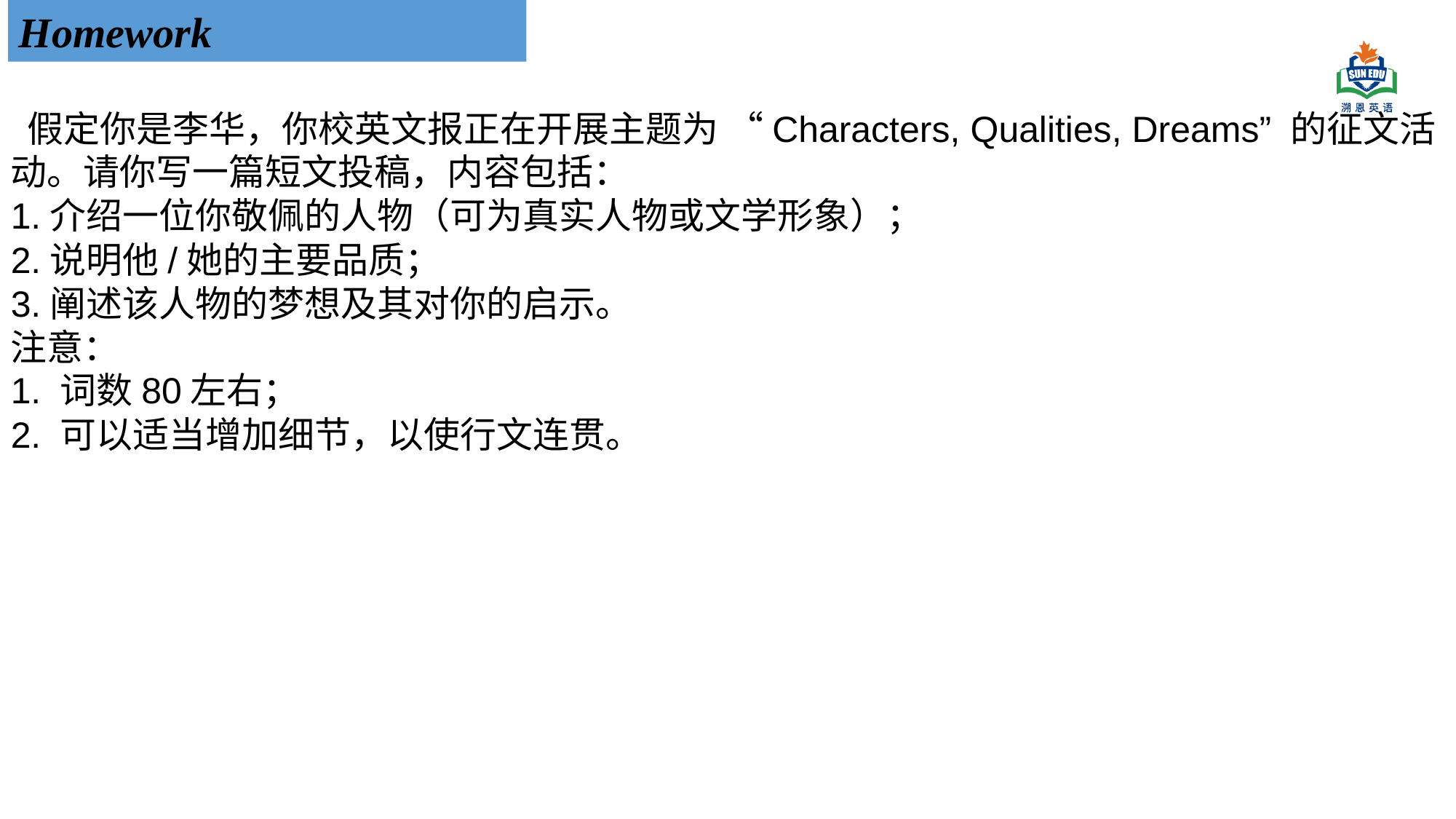

Homework
 假定你是李华，你校英文报正在开展主题为 “Characters, Qualities, Dreams” 的征文活动。请你写一篇短文投稿，内容包括：
1.介绍一位你敬佩的人物（可为真实人物或文学形象）；
2.说明他/她的主要品质；
3.阐述该人物的梦想及其对你的启示。
注意：
1. 词数80左右；
2. 可以适当增加细节，以使行文连贯。